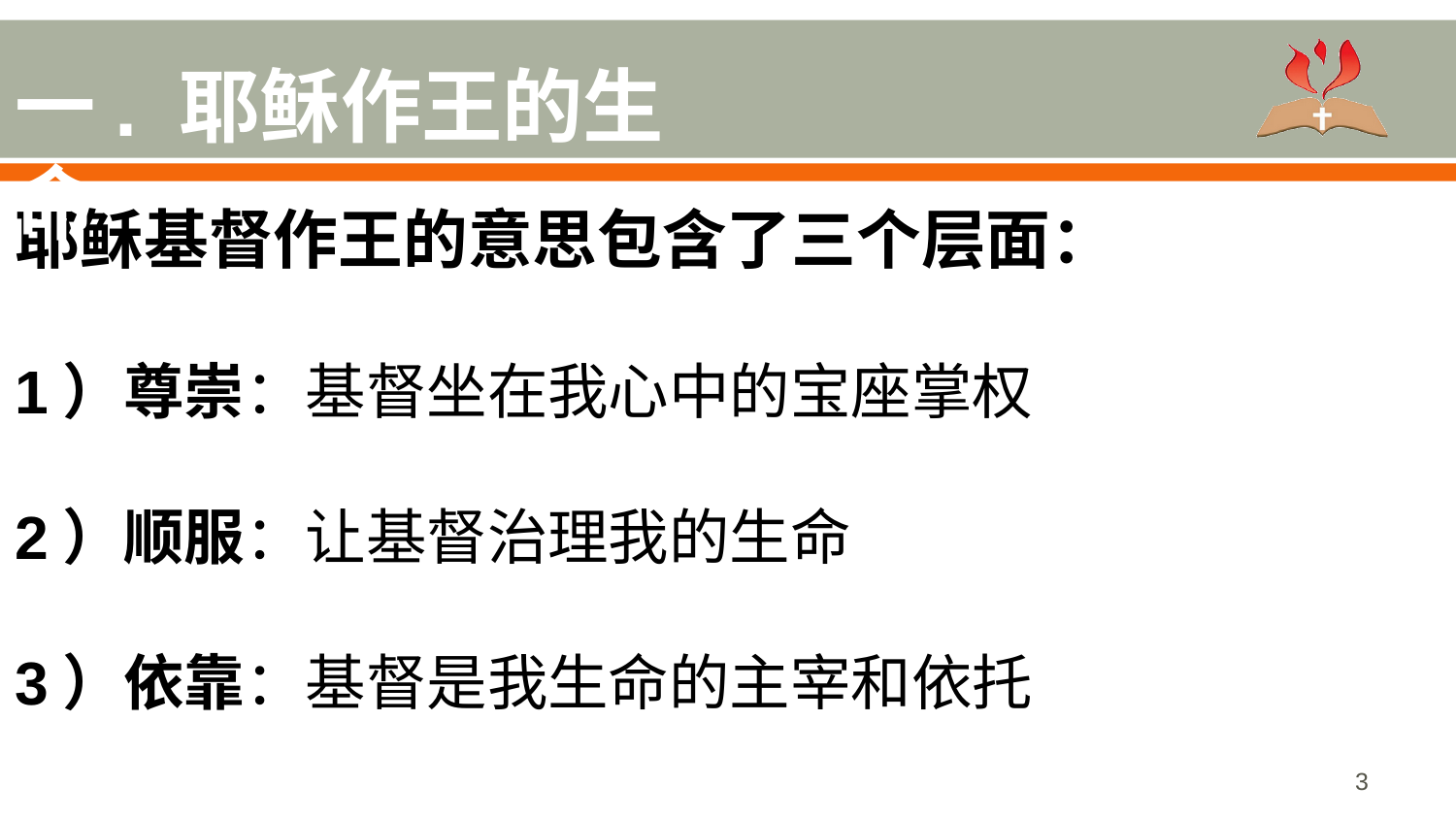

一. 耶稣作王的生命
耶稣基督作王的意思包含了三个层面：

1）尊崇：基督坐在我心中的宝座掌权

2）顺服：让基督治理我的生命

3）依靠：基督是我生命的主宰和依托

3